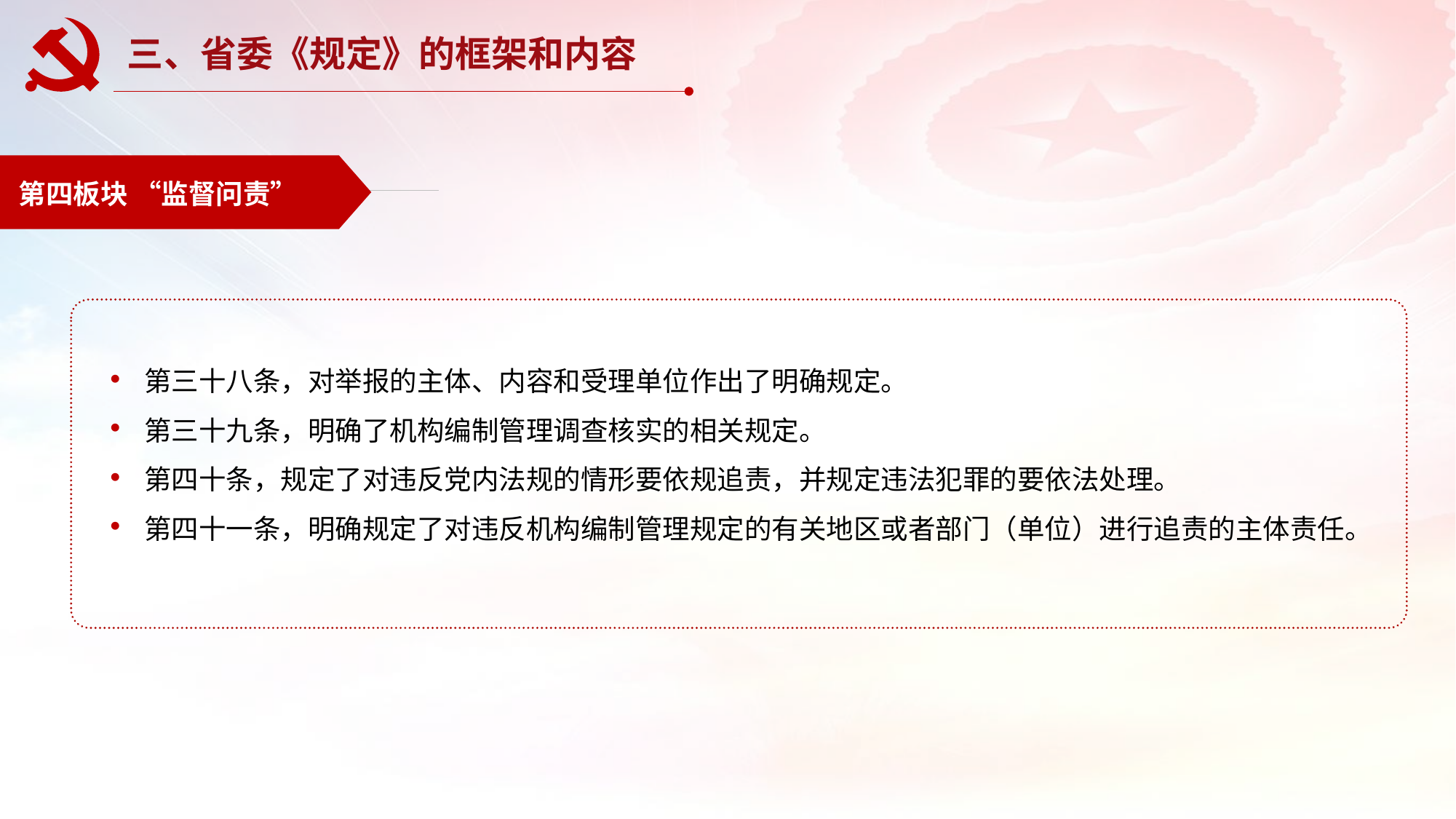

三、省委《规定》的框架和内容

第四板块 “监督问责”

第三十八条，对举报的主体、内容和受理单位作出了明确规定。
第三十九条，明确了机构编制管理调查核实的相关规定。
第四十条，规定了对违反党内法规的情形要依规追责，并规定违法犯罪的要依法处理。
第四十一条，明确规定了对违反机构编制管理规定的有关地区或者部门（单位）进行追责的主体责任。